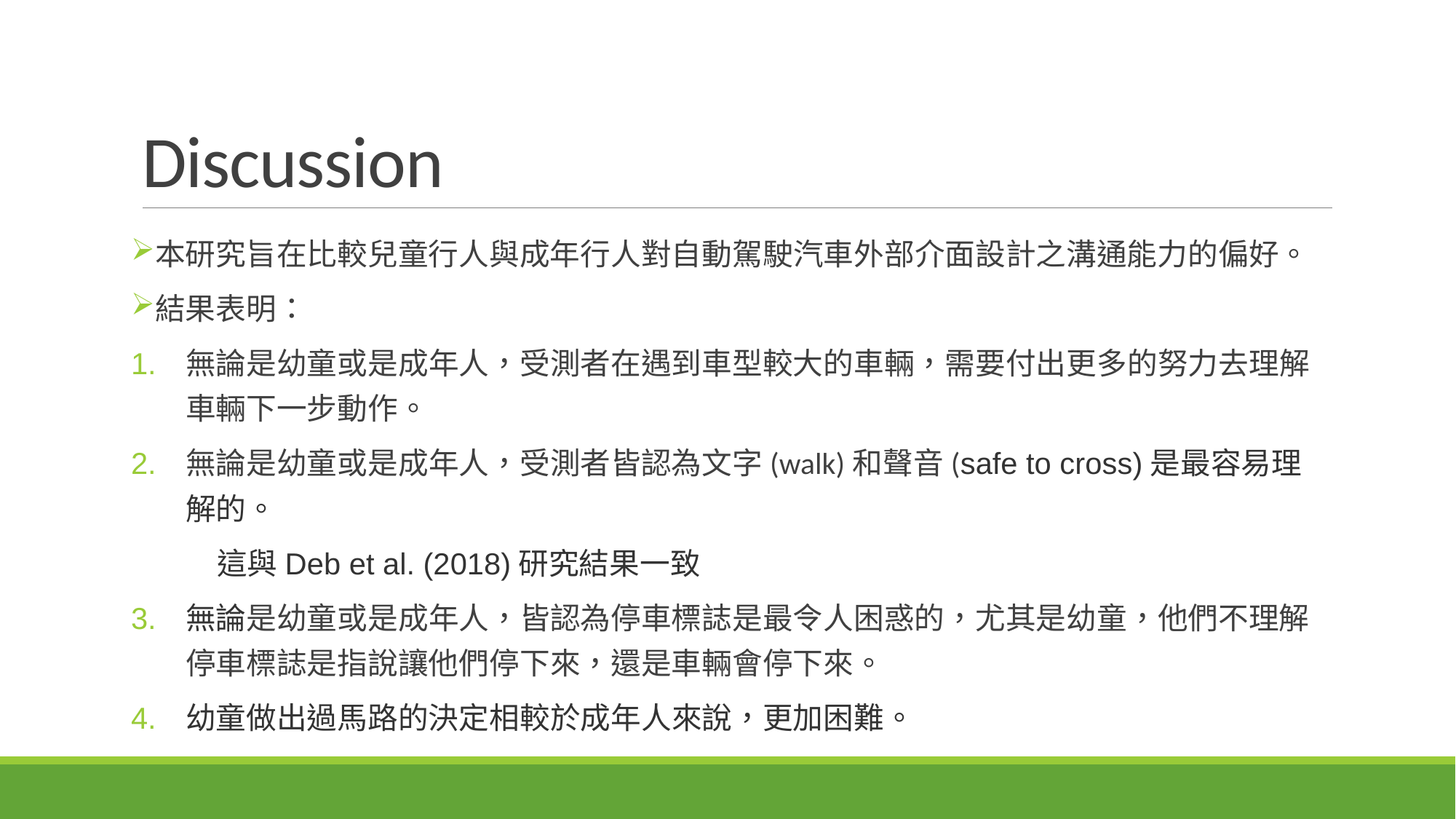

# Discussion
本研究旨在比較兒童行人與成年行人對自動駕駛汽車外部介面設計之溝通能力的偏好。
結果表明：
無論是幼童或是成年人，受測者在遇到車型較大的車輛，需要付出更多的努力去理解車輛下一步動作。
無論是幼童或是成年人，受測者皆認為文字(walk)和聲音(safe to cross)是最容易理解的。
這與Deb et al. (2018)研究結果一致
無論是幼童或是成年人，皆認為停車標誌是最令人困惑的，尤其是幼童，他們不理解停車標誌是指說讓他們停下來，還是車輛會停下來。
幼童做出過馬路的決定相較於成年人來說，更加困難。